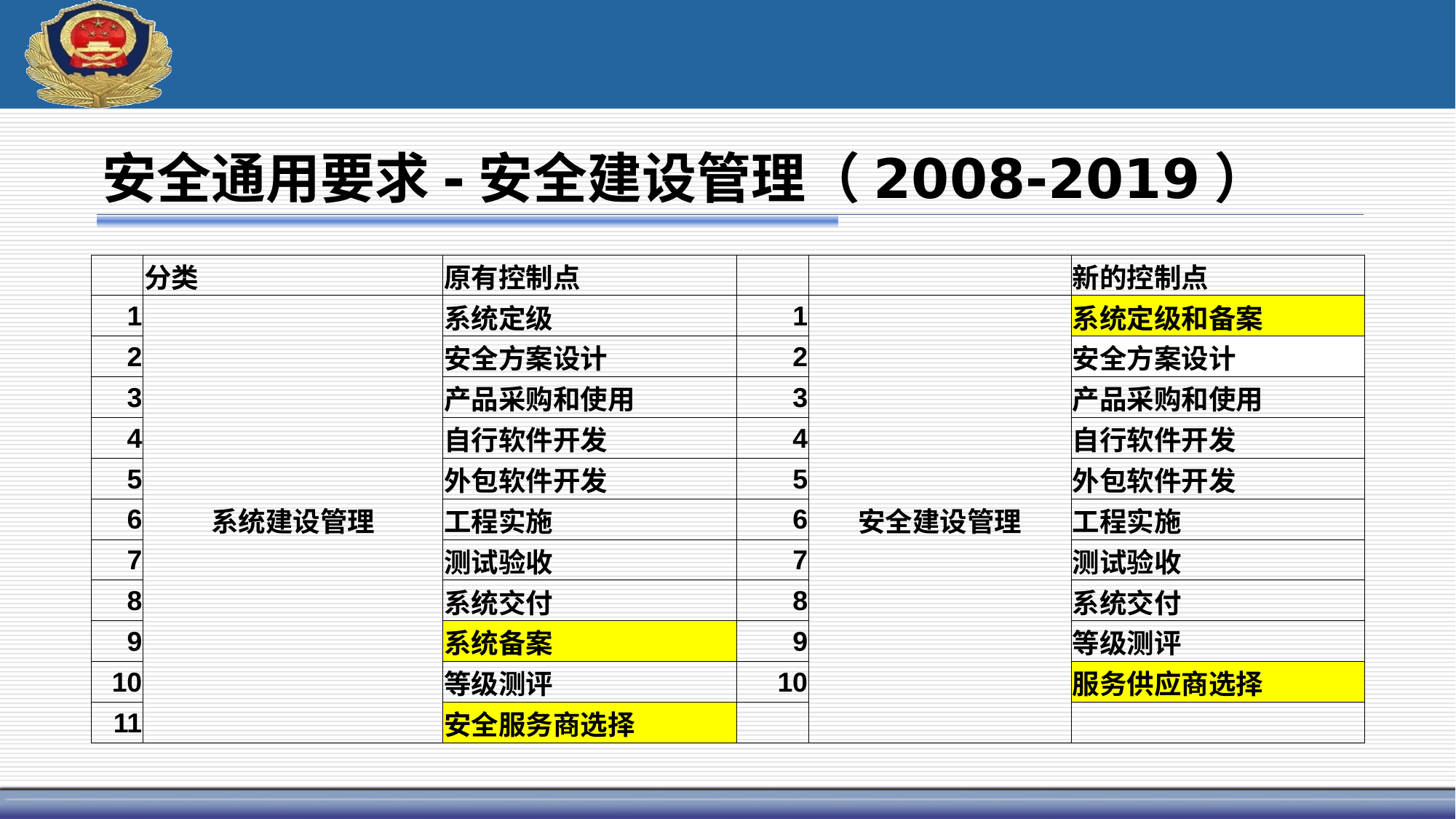

# 安全通用要求-安全建设管理（2008-2019）
|  | 分类 | 原有控制点 |  |  | 新的控制点 |
| --- | --- | --- | --- | --- | --- |
| 1 | 系统建设管理 | 系统定级 | 1 | 安全建设管理 | 系统定级和备案 |
| 2 |  | 安全方案设计 | 2 |  | 安全方案设计 |
| 3 |  | 产品采购和使用 | 3 |  | 产品采购和使用 |
| 4 |  | 自行软件开发 | 4 |  | 自行软件开发 |
| 5 |  | 外包软件开发 | 5 |  | 外包软件开发 |
| 6 |  | 工程实施 | 6 |  | 工程实施 |
| 7 |  | 测试验收 | 7 |  | 测试验收 |
| 8 |  | 系统交付 | 8 |  | 系统交付 |
| 9 |  | 系统备案 | 9 |  | 等级测评 |
| 10 |  | 等级测评 | 10 |  | 服务供应商选择 |
| 11 |  | 安全服务商选择 |  |  |  |